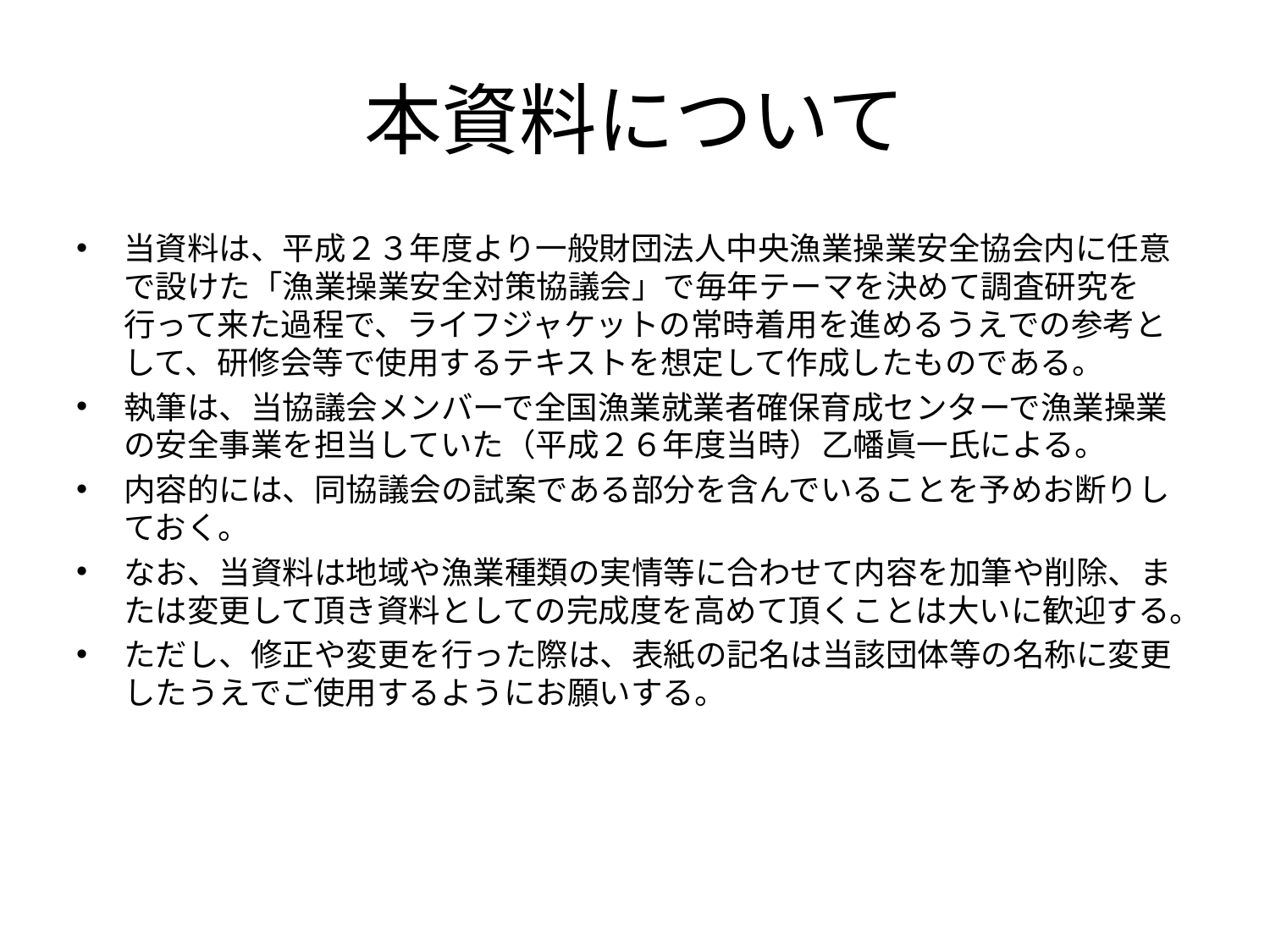

# 本資料について
当資料は、平成２３年度より一般財団法人中央漁業操業安全協会内に任意で設けた「漁業操業安全対策協議会」で毎年テーマを決めて調査研究を行って来た過程で、ライフジャケットの常時着用を進めるうえでの参考として、研修会等で使用するテキストを想定して作成したものである。
執筆は、当協議会メンバーで全国漁業就業者確保育成センターで漁業操業の安全事業を担当していた（平成２６年度当時）乙幡眞一氏による。
内容的には、同協議会の試案である部分を含んでいることを予めお断りしておく。
なお、当資料は地域や漁業種類の実情等に合わせて内容を加筆や削除、または変更して頂き資料としての完成度を高めて頂くことは大いに歓迎する。
ただし、修正や変更を行った際は、表紙の記名は当該団体等の名称に変更したうえでご使用するようにお願いする。